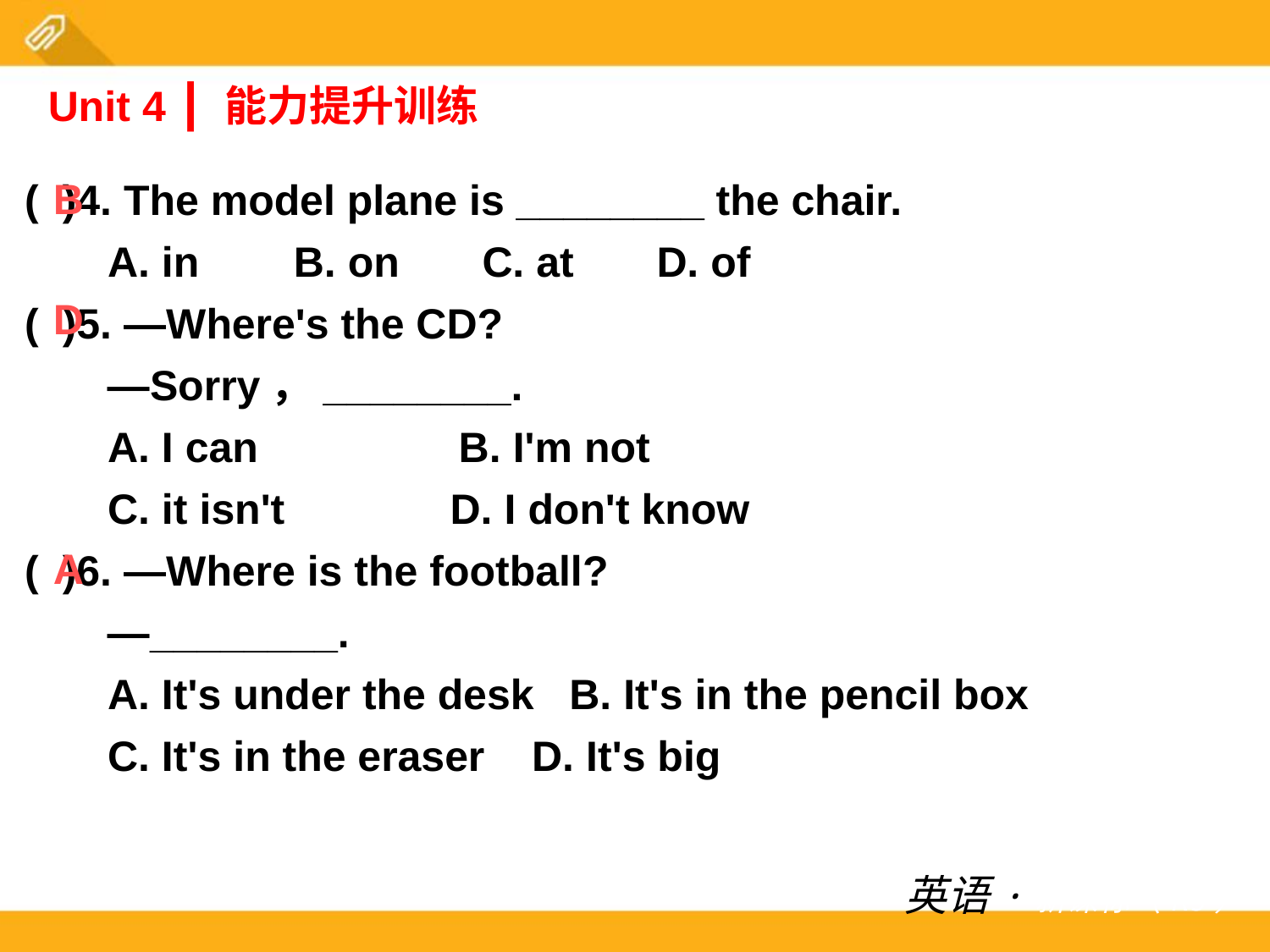

Unit 4 ┃ 能力提升训练
(  )4. The model plane is ________ the chair.
       A. in        B. on       C. at       D. of
(  )5. —Where's the CD?
       —Sorry，________.
       A. I can                 B. I'm not
       C. it isn't              D. I don't know
(  )6. —Where is the football?
       —________.
       A. It's under the desk   B. It's in the pencil box
       C. It's in the eraser    D. It's big
B
D
A
英语·新课标（RJ）